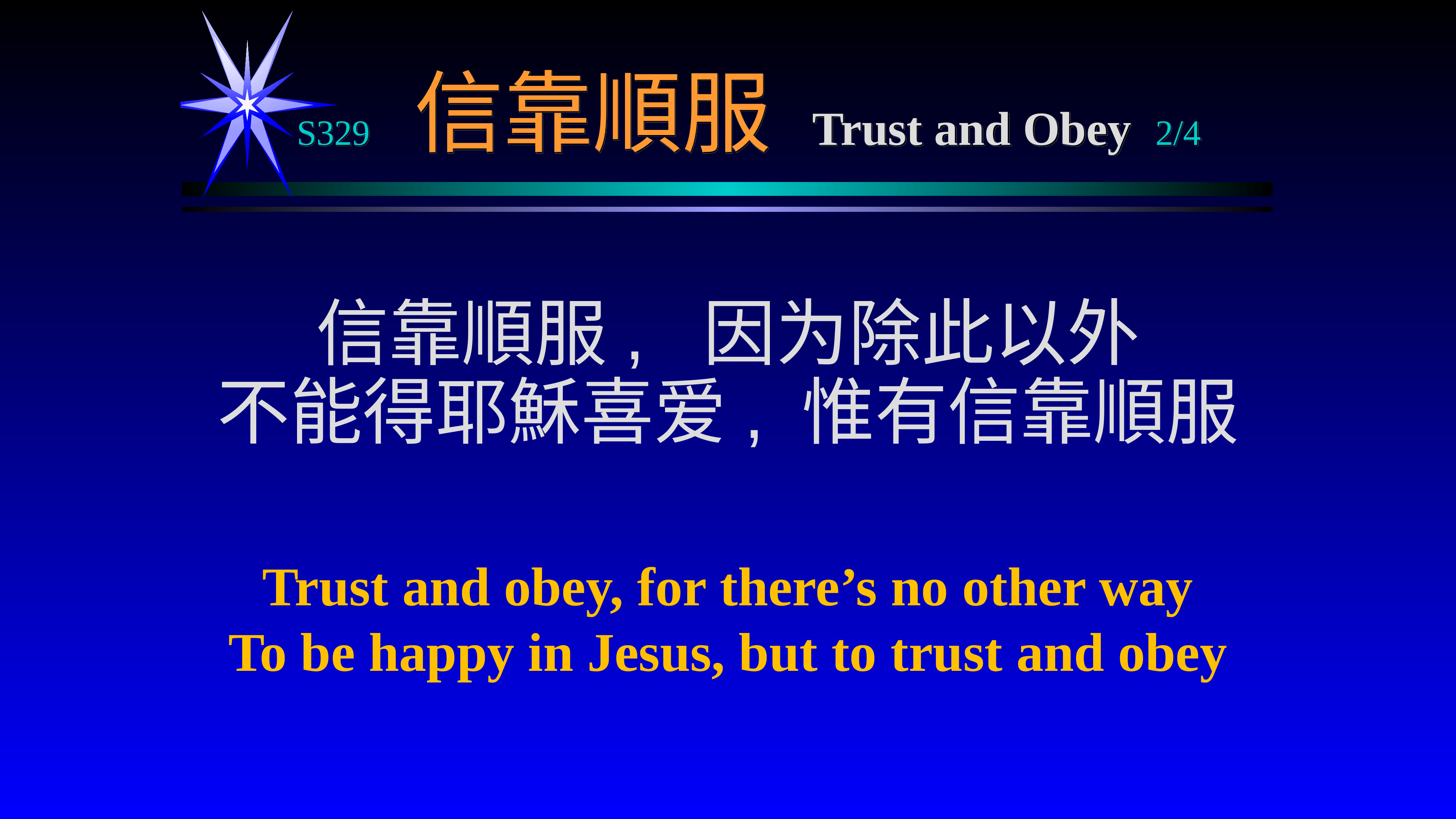

# S329    信靠順服 Trust and Obey  2/4
信靠順服,  因为除此以外
不能得耶穌喜爱, 惟有信靠順服
Trust and obey, for there’s no other way
To be happy in Jesus, but to trust and obey